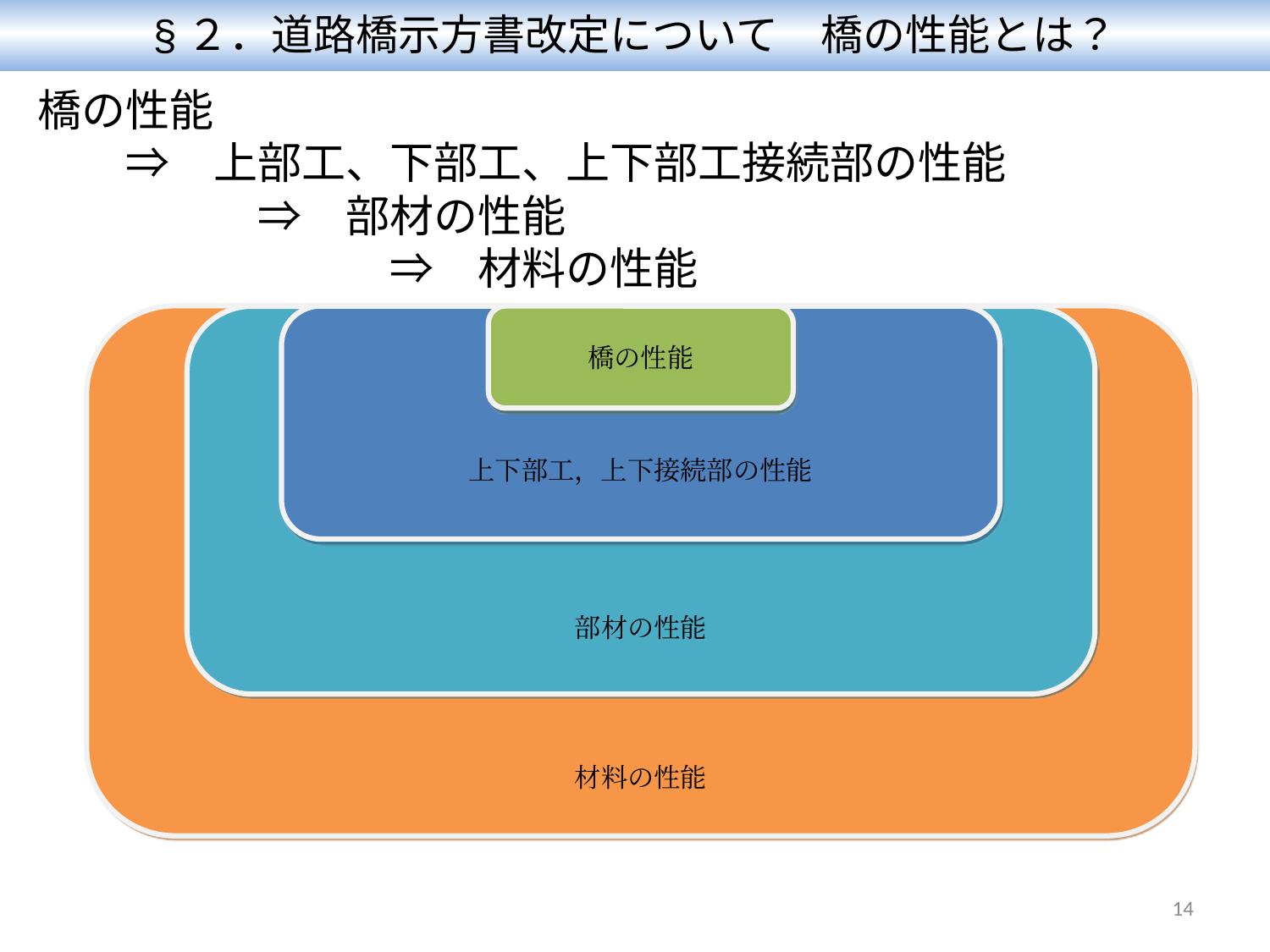

§２．道路橋示方書改定について　橋の性能とは？
橋の性能
　　⇒　上部工、下部工、上下部工接続部の性能
　　　　　⇒　部材の性能
　　　　　　　　⇒　材料の性能

材料の性能

上下部工，上下接続部の性能
橋の性能

部材の性能
14